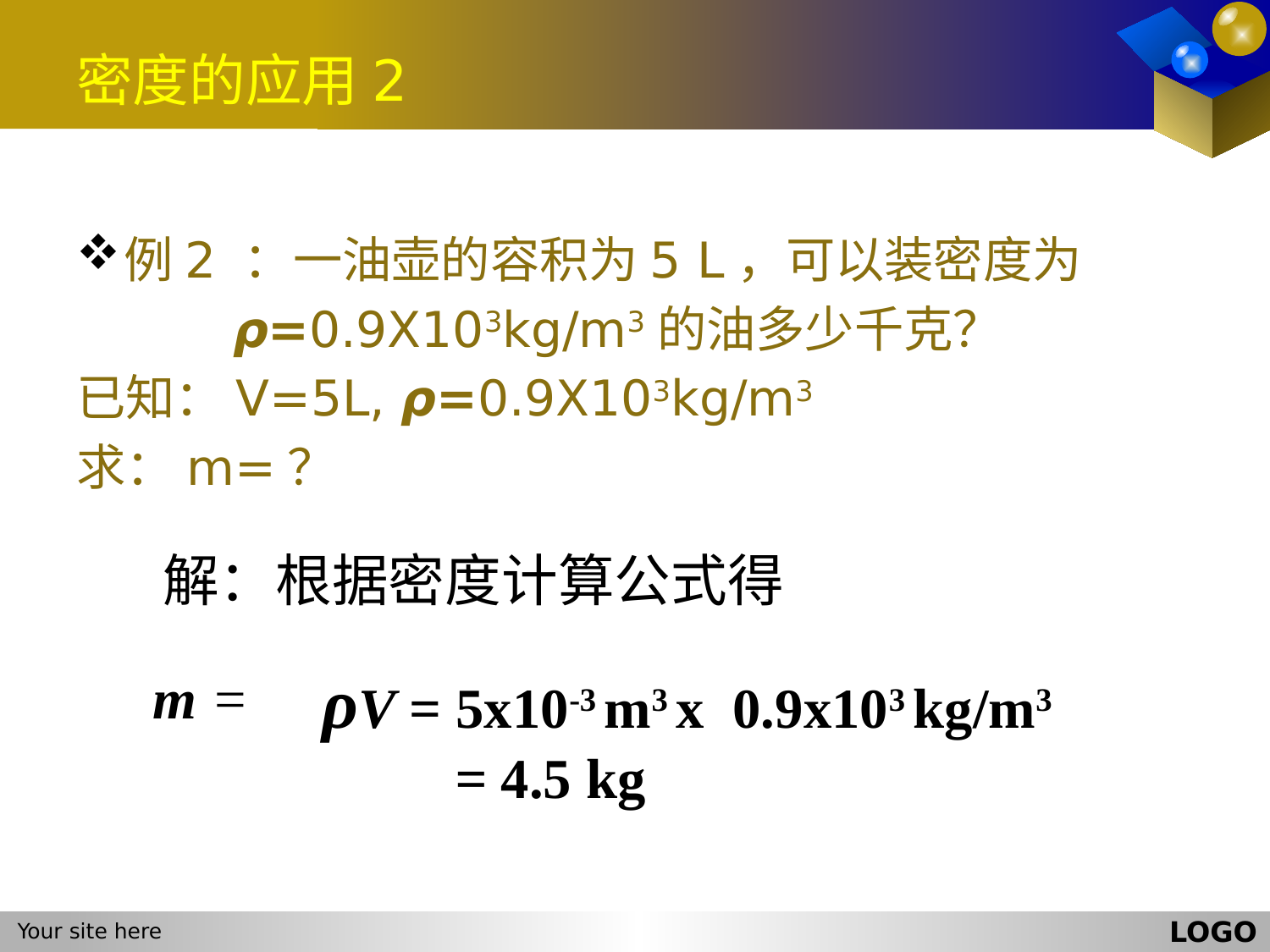

# 密度的应用2
例2 ：一油壶的容积为5 L，可以装密度为
          ρ=0.9X103kg/m3的油多少千克？
已知：V=5L, ρ=0.9X103kg/m3
求：m=？

解：根据密度计算公式得
ρV = 5x10-3 m3 x  0.9x103 kg/m3
 m =
= 4.5 kg

LOGO
Your site here